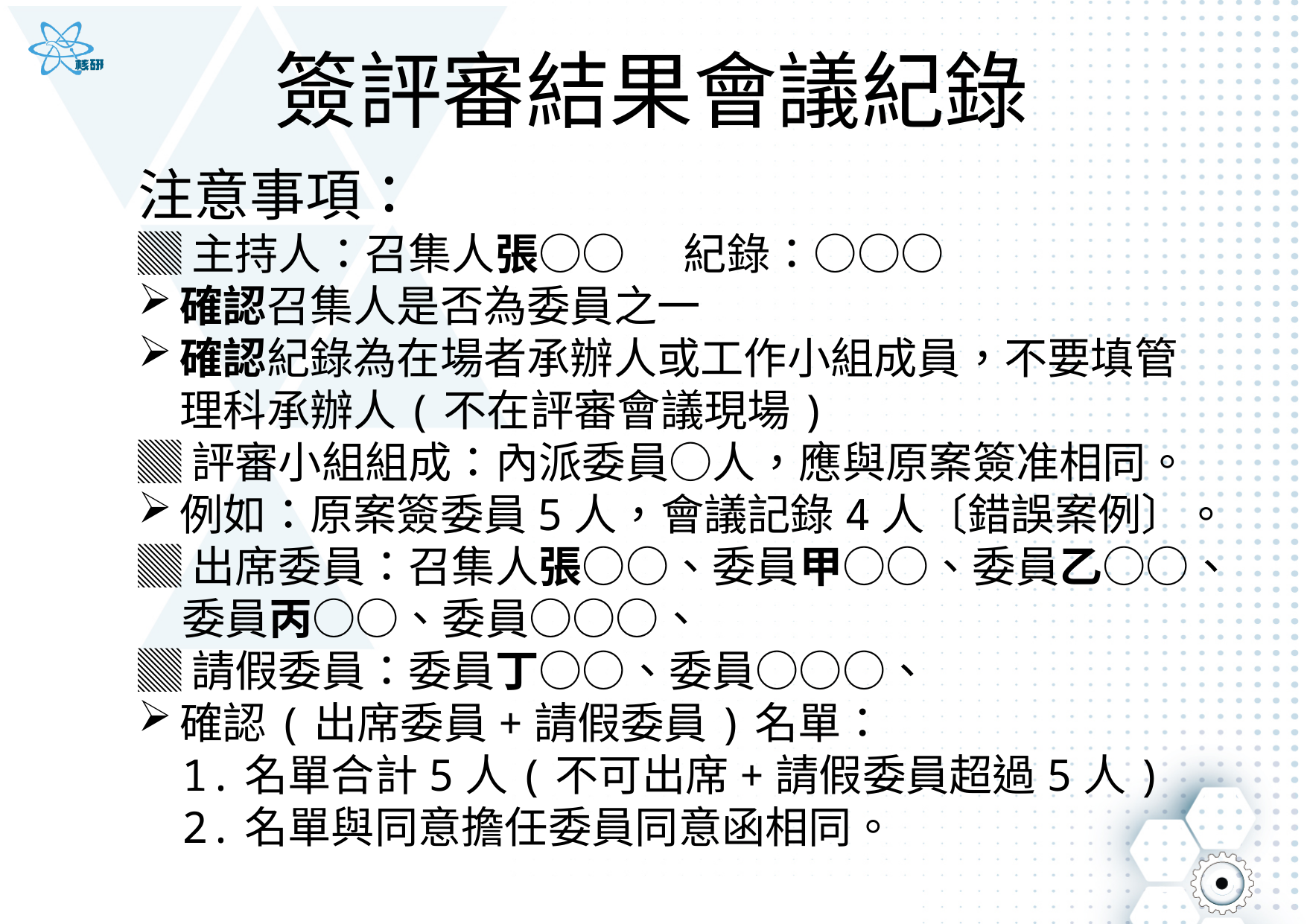

# 簽評審結果會議紀錄
注意事項：
▓主持人：召集人張○○      紀錄：○○○
確認召集人是否為委員之一
確認紀錄為在場者承辦人或工作小組成員，不要填管理科承辦人(不在評審會議現場)
▓評審小組組成：內派委員○人，應與原案簽准相同。
例如：原案簽委員5人，會議記錄4人〔錯誤案例〕。
▓出席委員：召集人張○○、委員甲○○、委員乙○○、委員丙○○、委員○○○、
▓請假委員：委員丁○○、委員○○○、
確認(出席委員+請假委員)名單：
1.名單合計5人(不可出席+請假委員超過5人)
2.名單與同意擔任委員同意函相同。